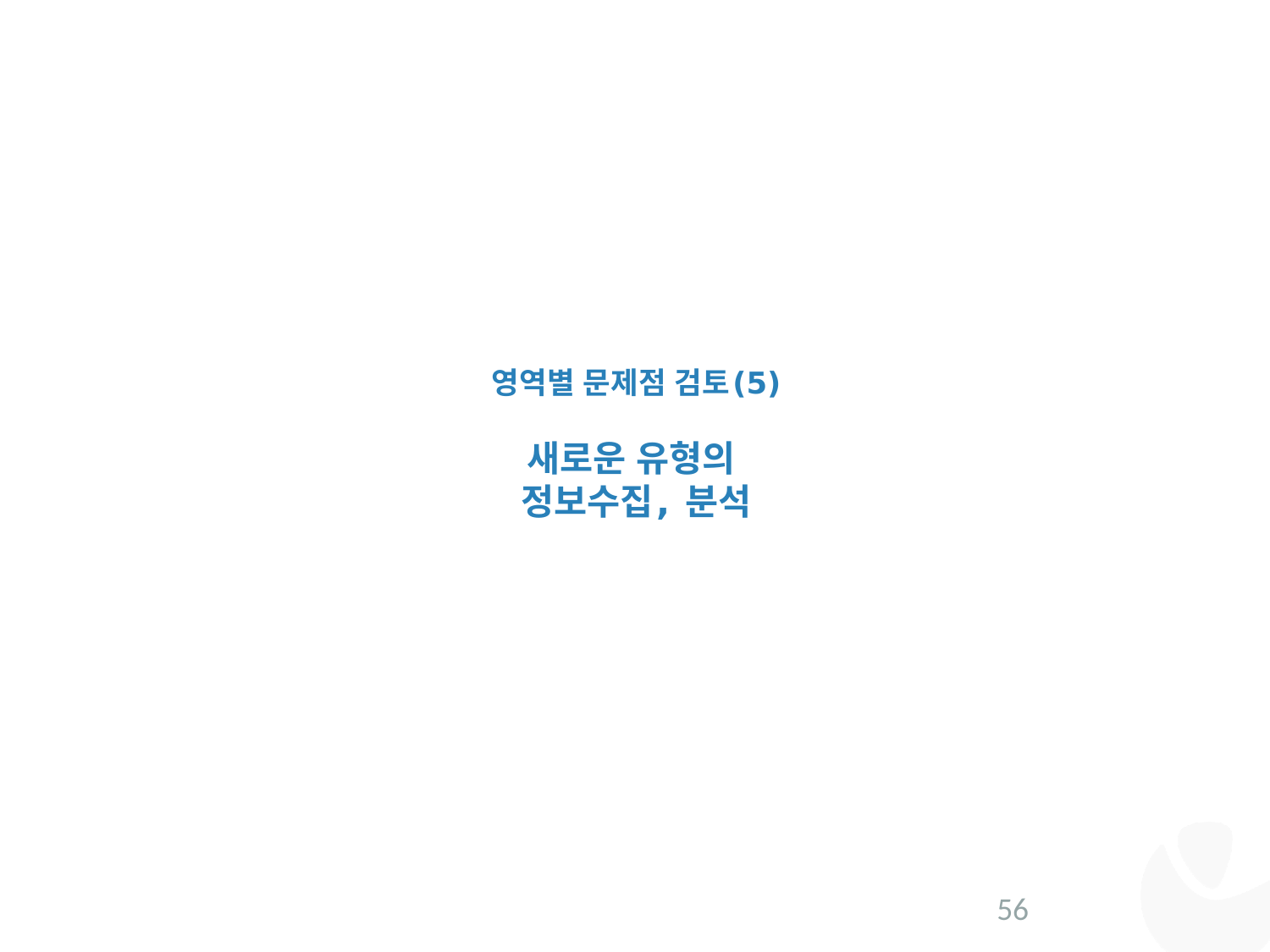

영역별 문제점 검토(5)
새로운 유형의
정보수집, 분석
56